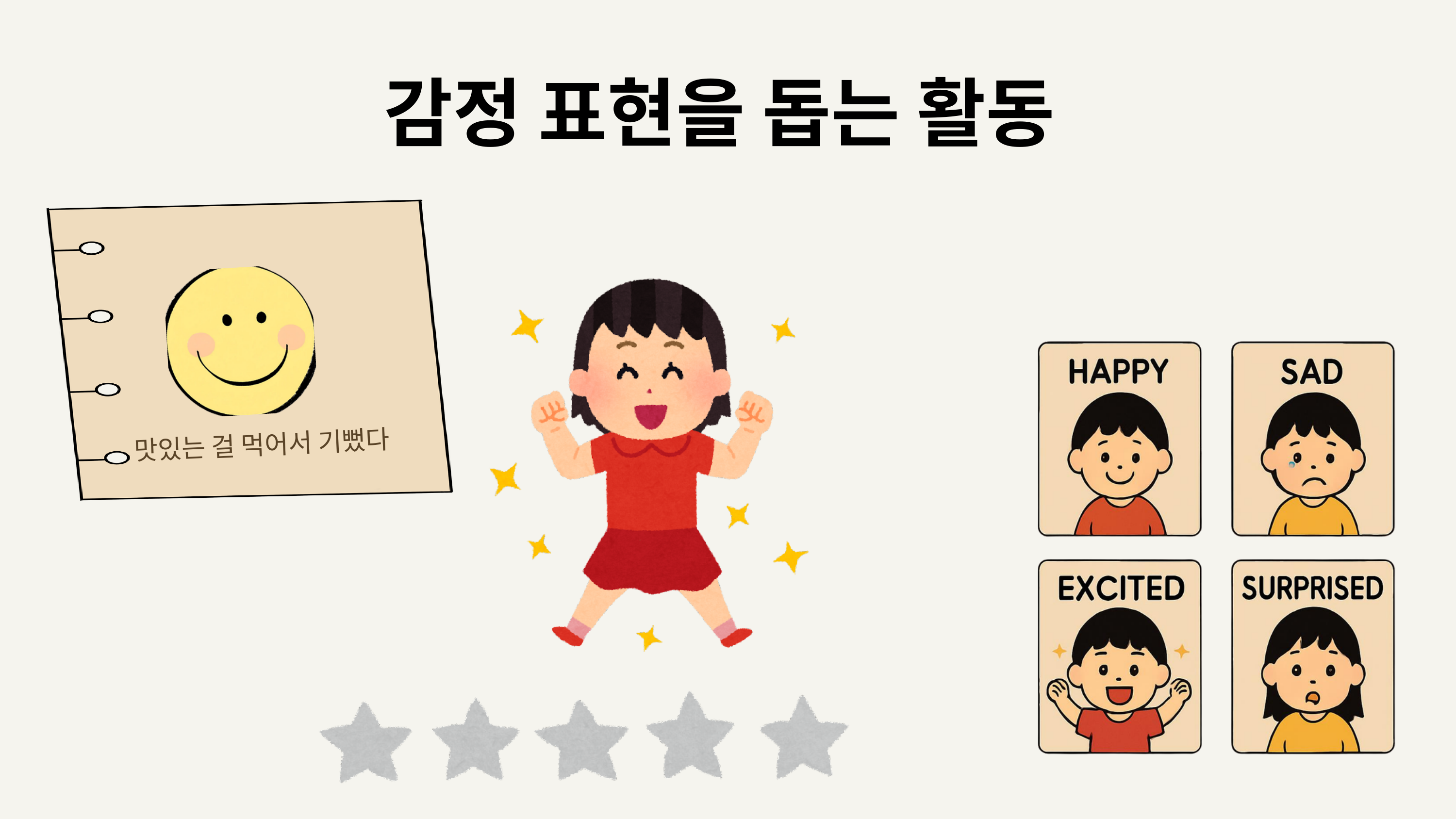

감정 표현을 돕는 활동

맛있는 걸 먹어서 기뻤다